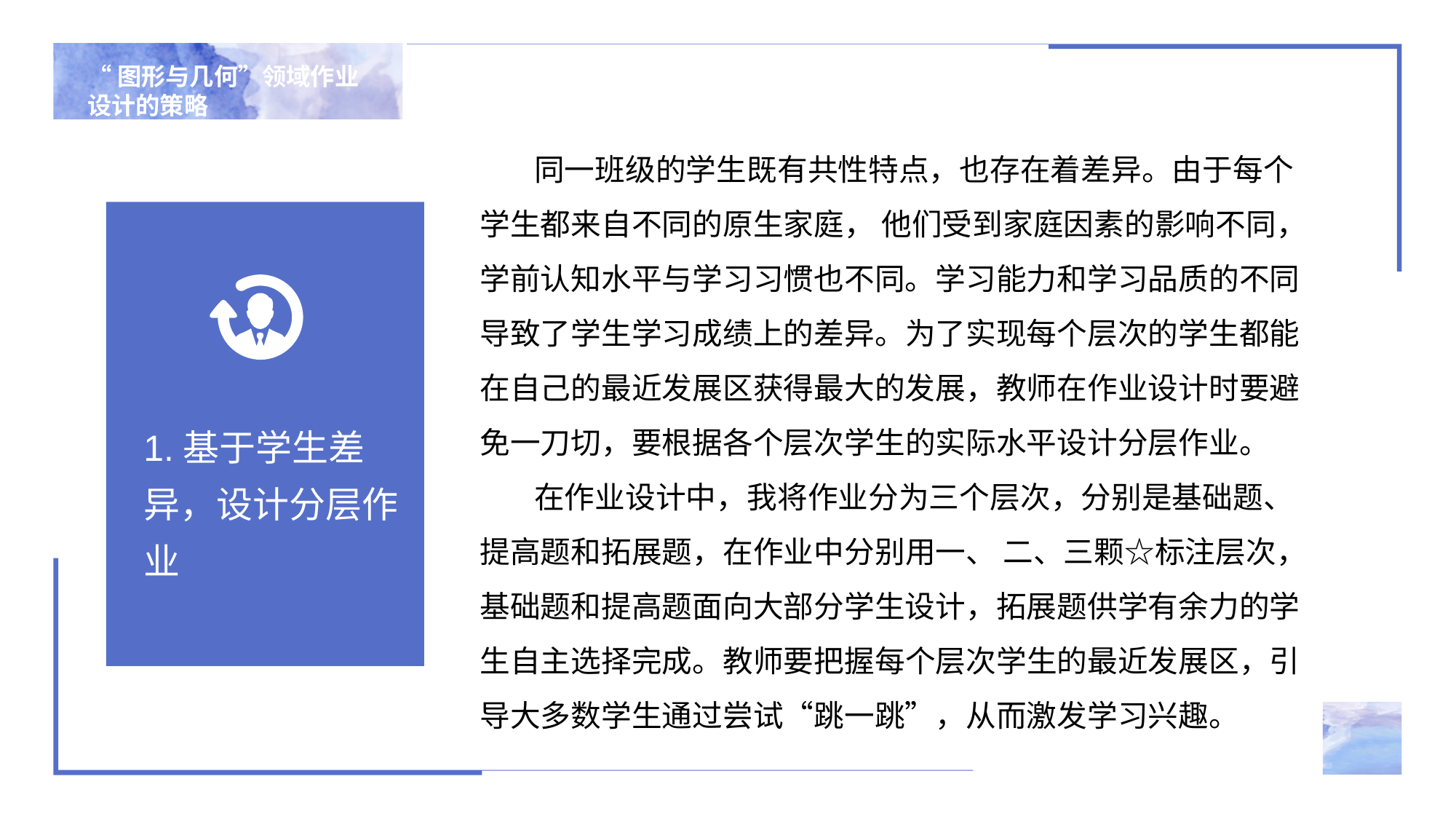

“图形与几何”领域作业设计的策略
       同一班级的学生既有共性特点，也存在着差异。由于每个学生都来自不同的原生家庭， 他们受到家庭因素的影响不同，学前认知水平与学习习惯也不同。学习能力和学习品质的不同导致了学生学习成绩上的差异。为了实现每个层次的学生都能在自己的最近发展区获得最大的发展，教师在作业设计时要避免一刀切，要根据各个层次学生的实际水平设计分层作业。
       在作业设计中，我将作业分为三个层次，分别是基础题、提高题和拓展题，在作业中分别用一、 二、三颗☆标注层次，基础题和提高题面向大部分学生设计，拓展题供学有余力的学生自主选择完成。教师要把握每个层次学生的最近发展区，引导大多数学生通过尝试“跳一跳”，从而激发学习兴趣。

1.基于学生差异，设计分层作业
此处添加详细文本描述，建议与标题相关并符合整体语言风格，语言描述尽量简洁生动。
此处添加详细文本描述，建议与标题相关并符合整体语言风格，语言描述尽量简洁生动。